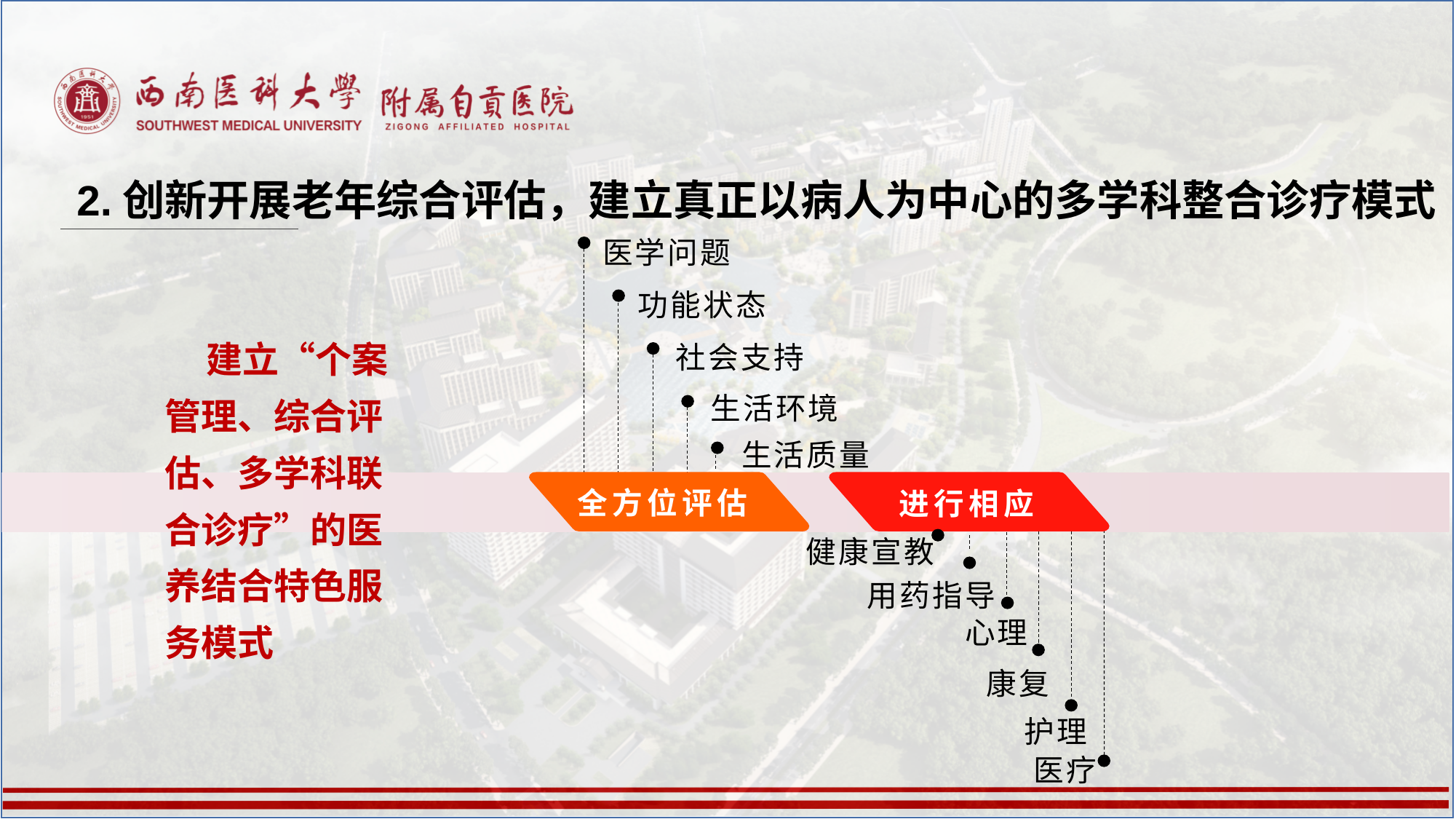

2.创新开展老年综合评估，建立真正以病人为中心的多学科整合诊疗模式
医学问题

功能状态

    建立“个案管理、综合评估、多学科联合诊疗”的医养结合特色服务模式
社会支持

生活环境

生活质量

全方位评估

进行相应

健康宣教

用药指导

心理

康复

护理
医疗